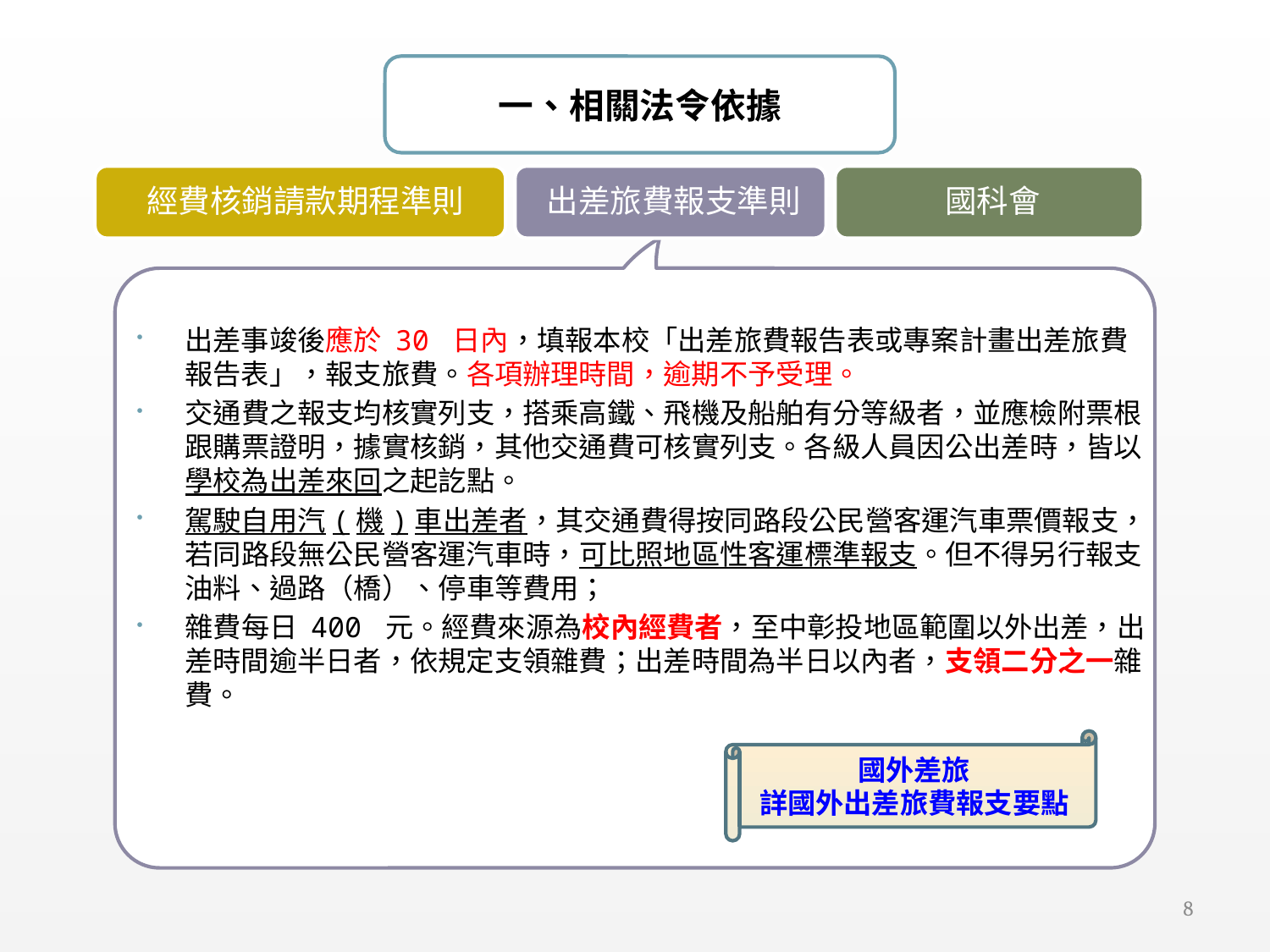

一、相關法令依據

經費核銷請款期程準則
出差旅費報支準則
國科會
出差事竣後應於 30 日內，填報本校「出差旅費報告表或專案計畫出差旅費報告表」，報支旅費。各項辦理時間，逾期不予受理。
交通費之報支均核實列支，搭乘高鐵、飛機及船舶有分等級者，並應檢附票根跟購票證明，據實核銷，其他交通費可核實列支。各級人員因公出差時，皆以學校為出差來回之起訖點。
駕駛自用汽(機)車出差者，其交通費得按同路段公民營客運汽車票價報支，若同路段無公民營客運汽車時，可比照地區性客運標準報支。但不得另行報支油料、過路（橋）、停車等費用；
雜費每日 400 元。經費來源為校內經費者，至中彰投地區範圍以外出差，出差時間逾半日者，依規定支領雜費；出差時間為半日以內者，支領二分之一雜費。
國外差旅
詳國外出差旅費報支要點
8